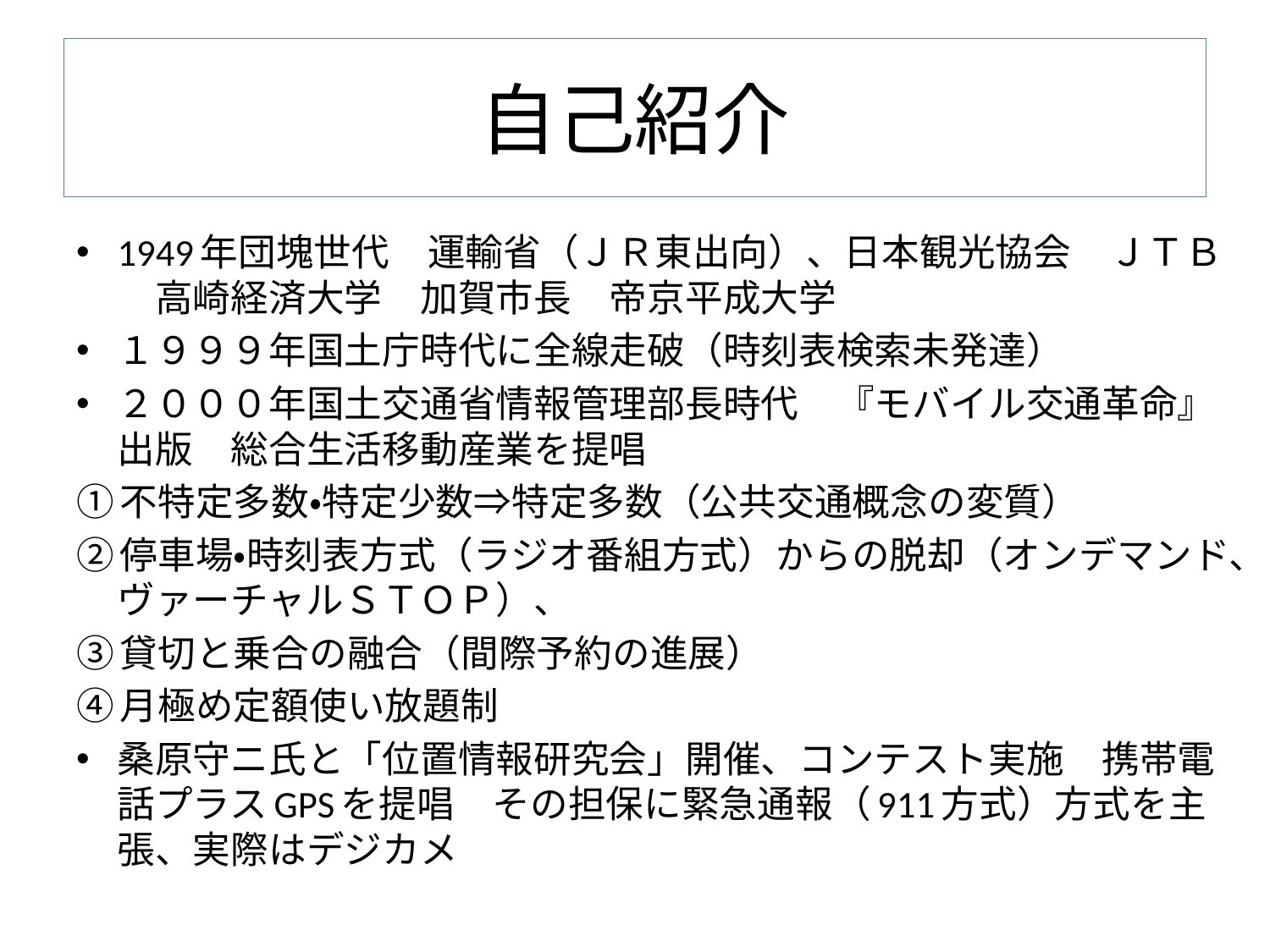

# 自己紹介
1949年団塊世代　運輸省（ＪＲ東出向）、日本観光協会　ＪＴＢ　高崎経済大学　加賀市長　帝京平成大学
１９９９年国土庁時代に全線走破（時刻表検索未発達）
２０００年国土交通省情報管理部長時代　『モバイル交通革命』出版　総合生活移動産業を提唱
①不特定多数・特定少数⇒特定多数（公共交通概念の変質）
②停車場・時刻表方式（ラジオ番組方式）からの脱却（オンデマンド、ヴァーチャルＳＴＯＰ）、
③貸切と乗合の融合（間際予約の進展）
④月極め定額使い放題制
桑原守ニ氏と「位置情報研究会」開催、コンテスト実施　携帯電話プラスGPSを提唱　その担保に緊急通報（911方式）方式を主張、実際はデジカメ